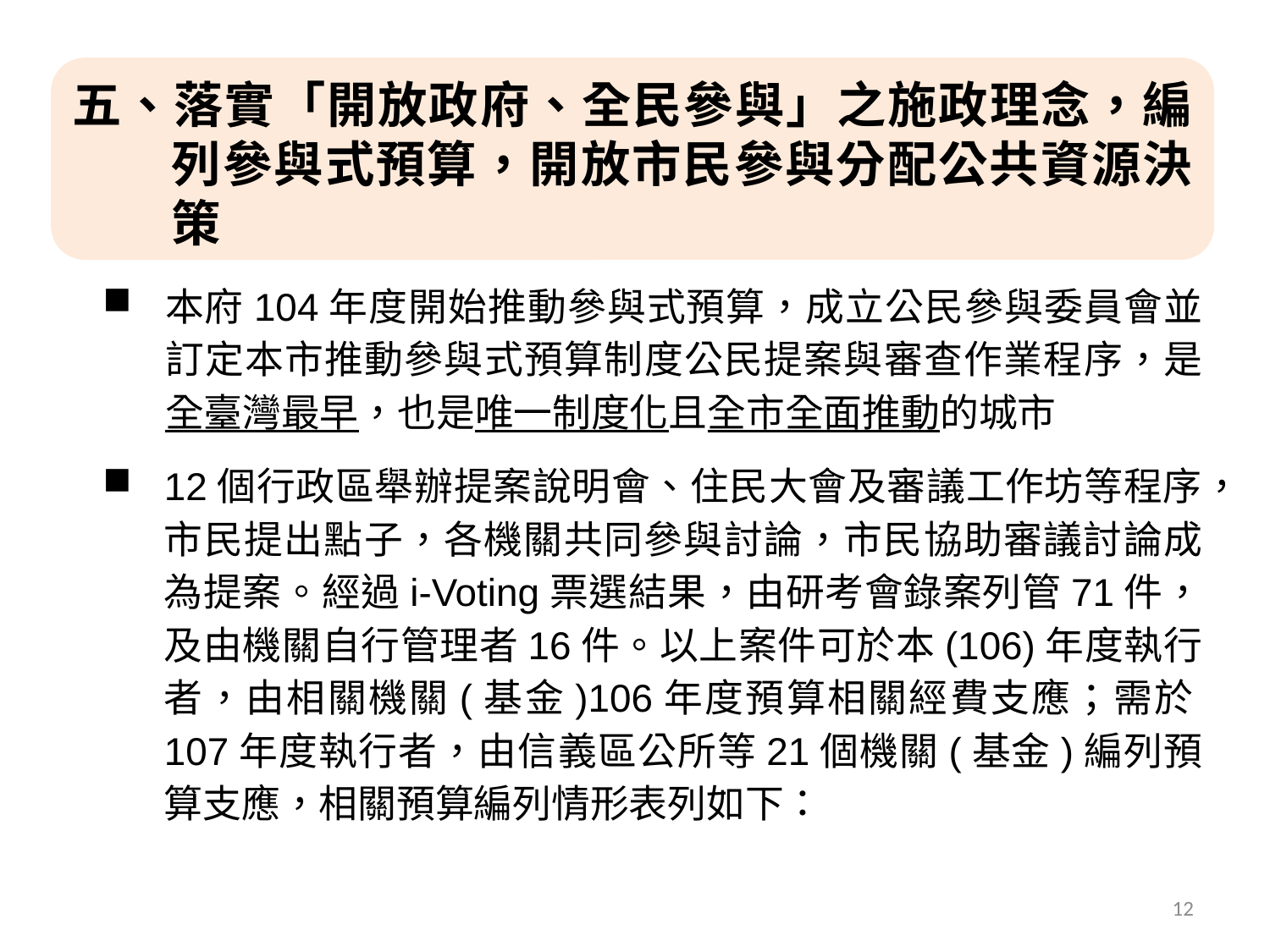

五、落實「開放政府、全民參與」之施政理念，編列參與式預算，開放市民參與分配公共資源決策
本府104年度開始推動參與式預算，成立公民參與委員會並訂定本市推動參與式預算制度公民提案與審查作業程序，是全臺灣最早，也是唯一制度化且全市全面推動的城市
12個行政區舉辦提案說明會、住民大會及審議工作坊等程序，市民提出點子，各機關共同參與討論，市民協助審議討論成為提案。經過i-Voting票選結果，由研考會錄案列管71件，及由機關自行管理者16件。以上案件可於本(106)年度執行者，由相關機關(基金)106年度預算相關經費支應；需於107年度執行者，由信義區公所等21個機關(基金)編列預算支應，相關預算編列情形表列如下：
12